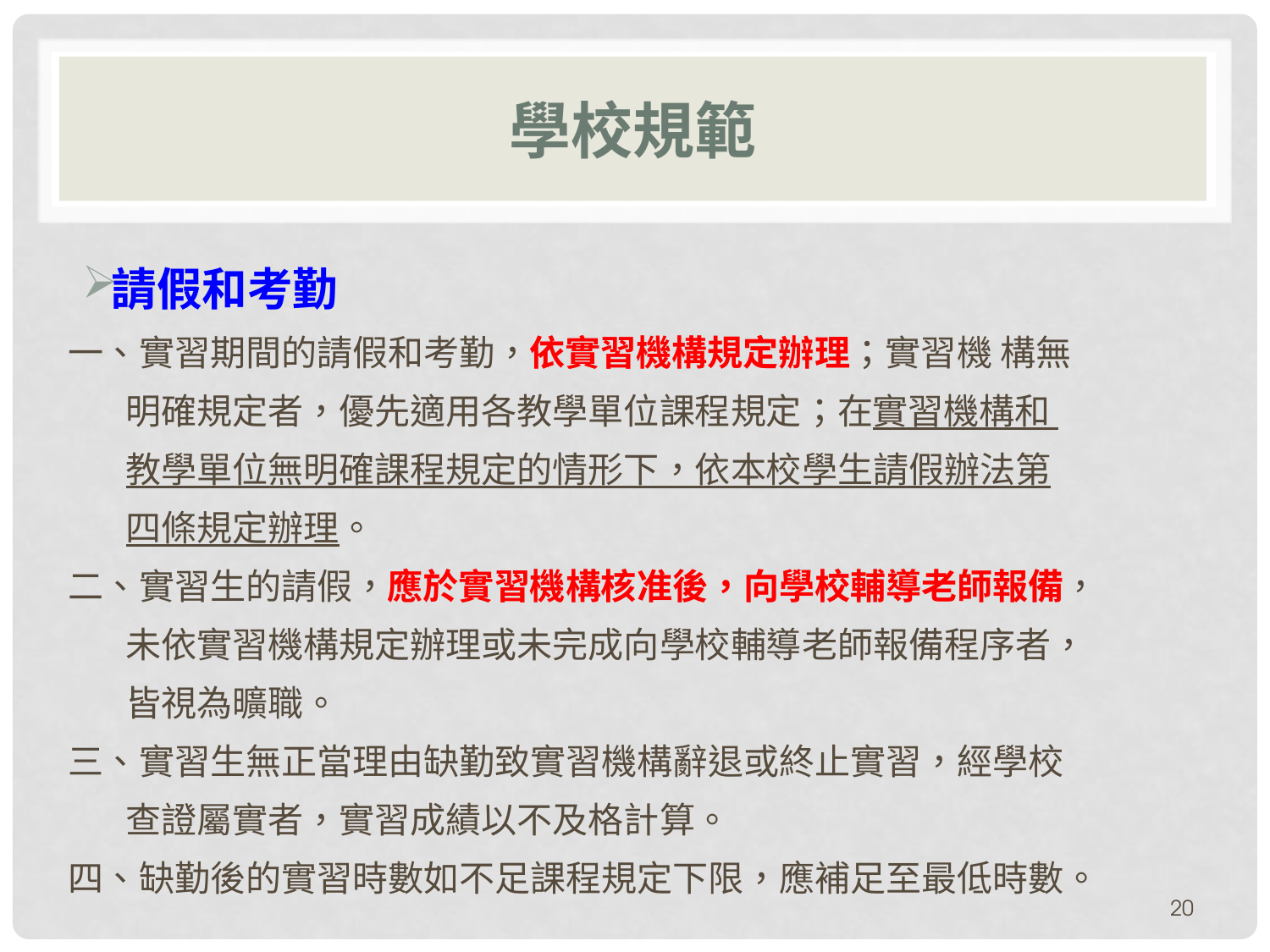

# 學校規範
請假和考勤
一、實習期間的請假和考勤，依實習機構規定辦理；實習機 構無
       明確規定者，優先適用各教學單位課程規定；在實習機構和
       教學單位無明確課程規定的情形下，依本校學生請假辦法第
       四條規定辦理。
二、實習生的請假，應於實習機構核准後，向學校輔導老師報備，
       未依實習機構規定辦理或未完成向學校輔導老師報備程序者，
       皆視為曠職。
三、實習生無正當理由缺勤致實習機構辭退或終止實習，經學校
       查證屬實者，實習成績以不及格計算。
四、缺勤後的實習時數如不足課程規定下限，應補足至最低時數。
20